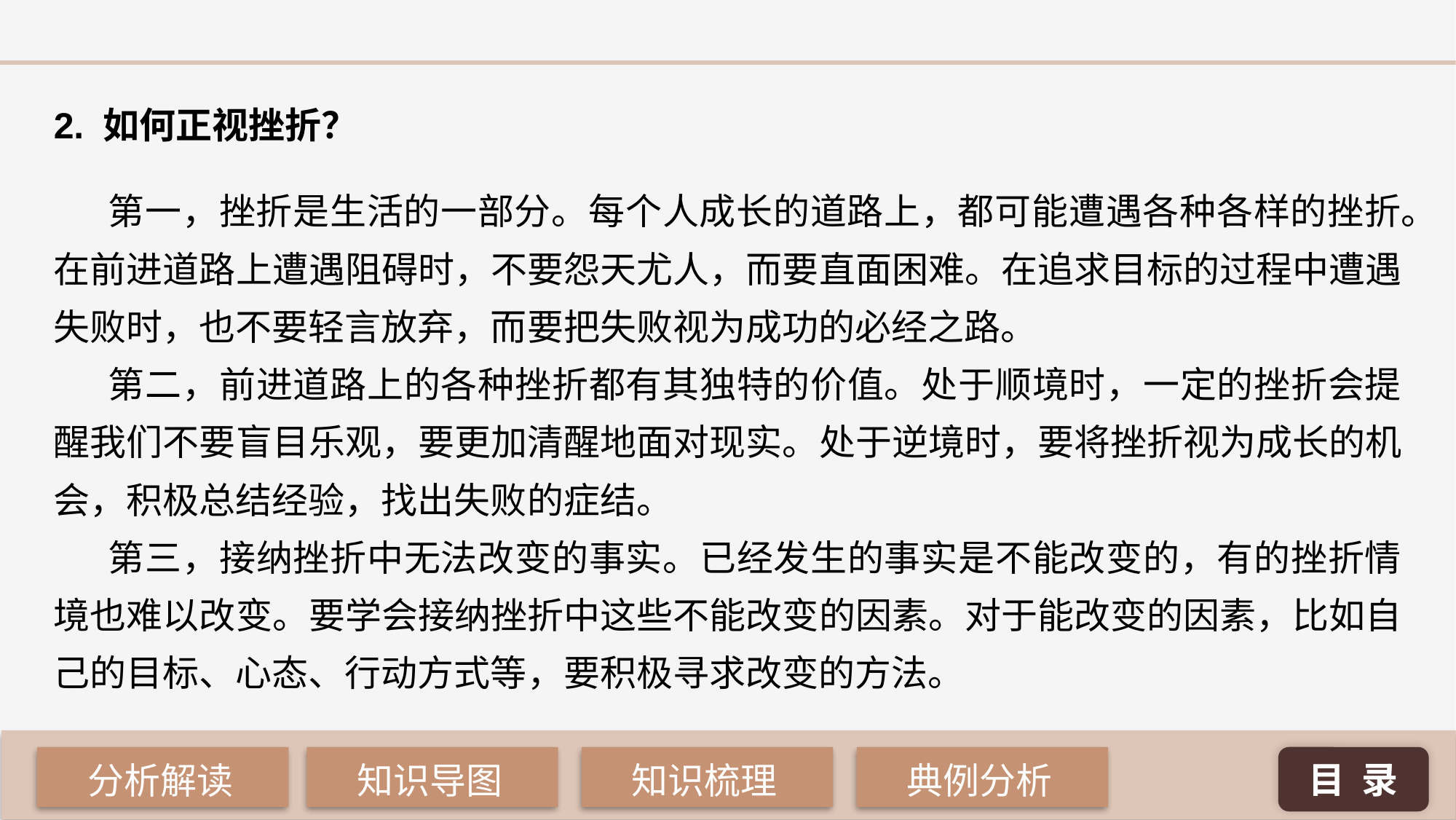

2. 如何正视挫折？
第一，挫折是生活的一部分。每个人成长的道路上，都可能遭遇各种各样的挫折。在前进道路上遭遇阻碍时，不要怨天尤人，而要直面困难。在追求目标的过程中遭遇失败时，也不要轻言放弃，而要把失败视为成功的必经之路。
第二，前进道路上的各种挫折都有其独特的价值。处于顺境时，一定的挫折会提醒我们不要盲目乐观，要更加清醒地面对现实。处于逆境时，要将挫折视为成长的机会，积极总结经验，找出失败的症结。
第三，接纳挫折中无法改变的事实。已经发生的事实是不能改变的，有的挫折情境也难以改变。要学会接纳挫折中这些不能改变的因素。对于能改变的因素，比如自己的目标、心态、行动方式等，要积极寻求改变的方法。